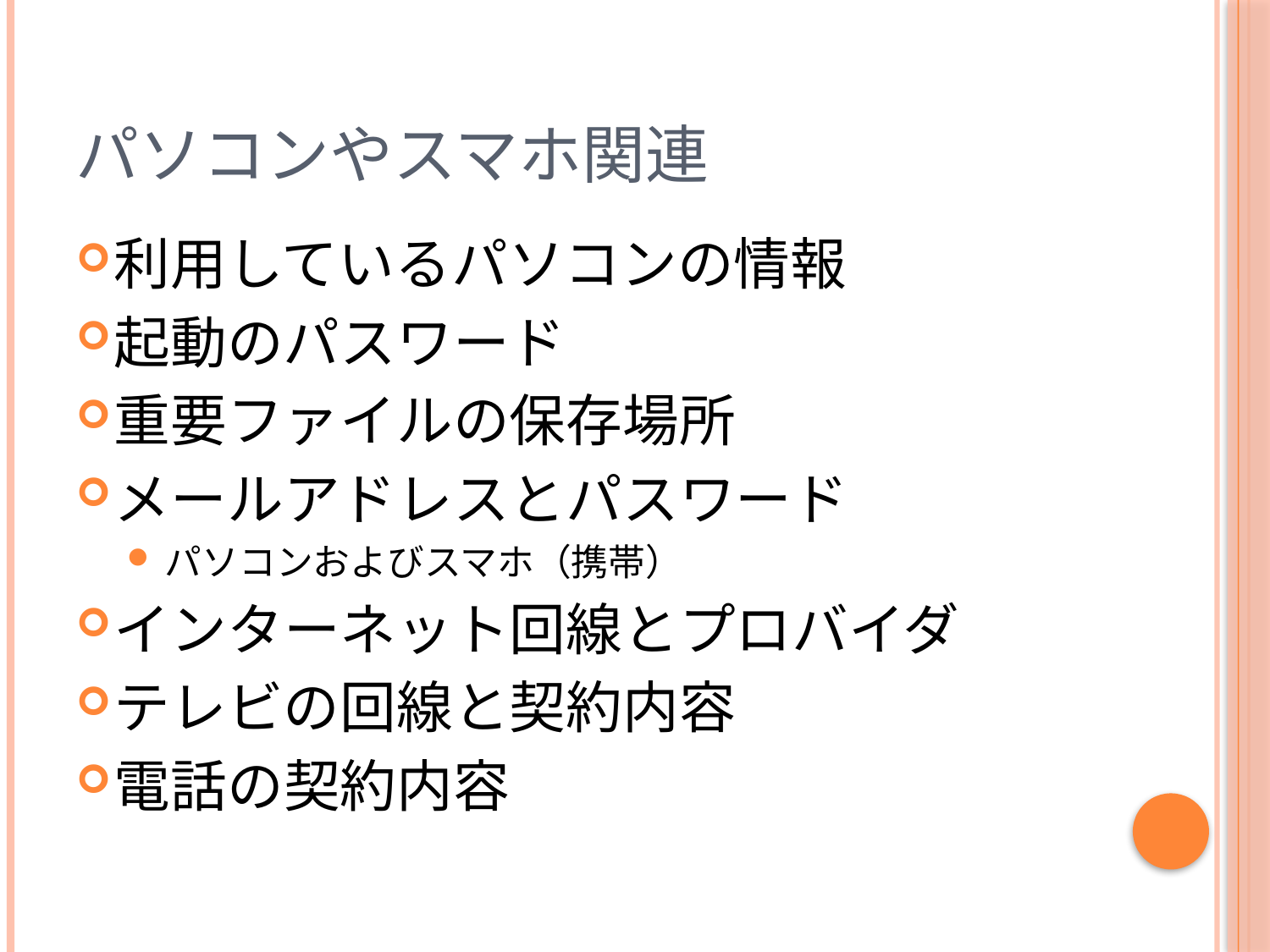

# パソコンやスマホ関連
利用しているパソコンの情報
起動のパスワード
重要ファイルの保存場所
メールアドレスとパスワード
パソコンおよびスマホ（携帯）
インターネット回線とプロバイダ
テレビの回線と契約内容
電話の契約内容